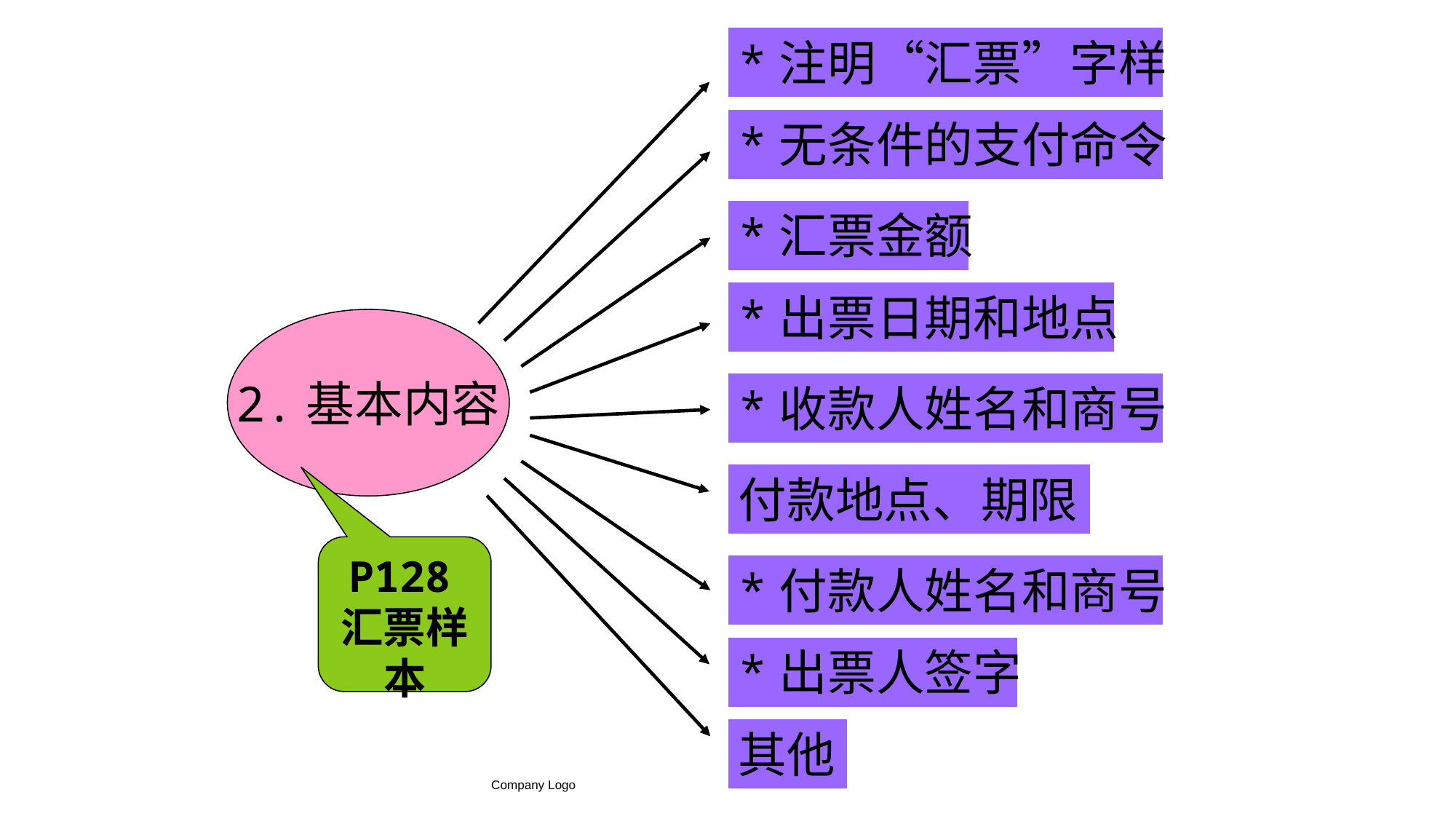

*注明“汇票”字样
*无条件的支付命令
*汇票金额
*出票日期和地点
2.基本内容
*收款人姓名和商号
付款地点、期限
P128汇票样本
*付款人姓名和商号
*出票人签字
其他
Company Logo